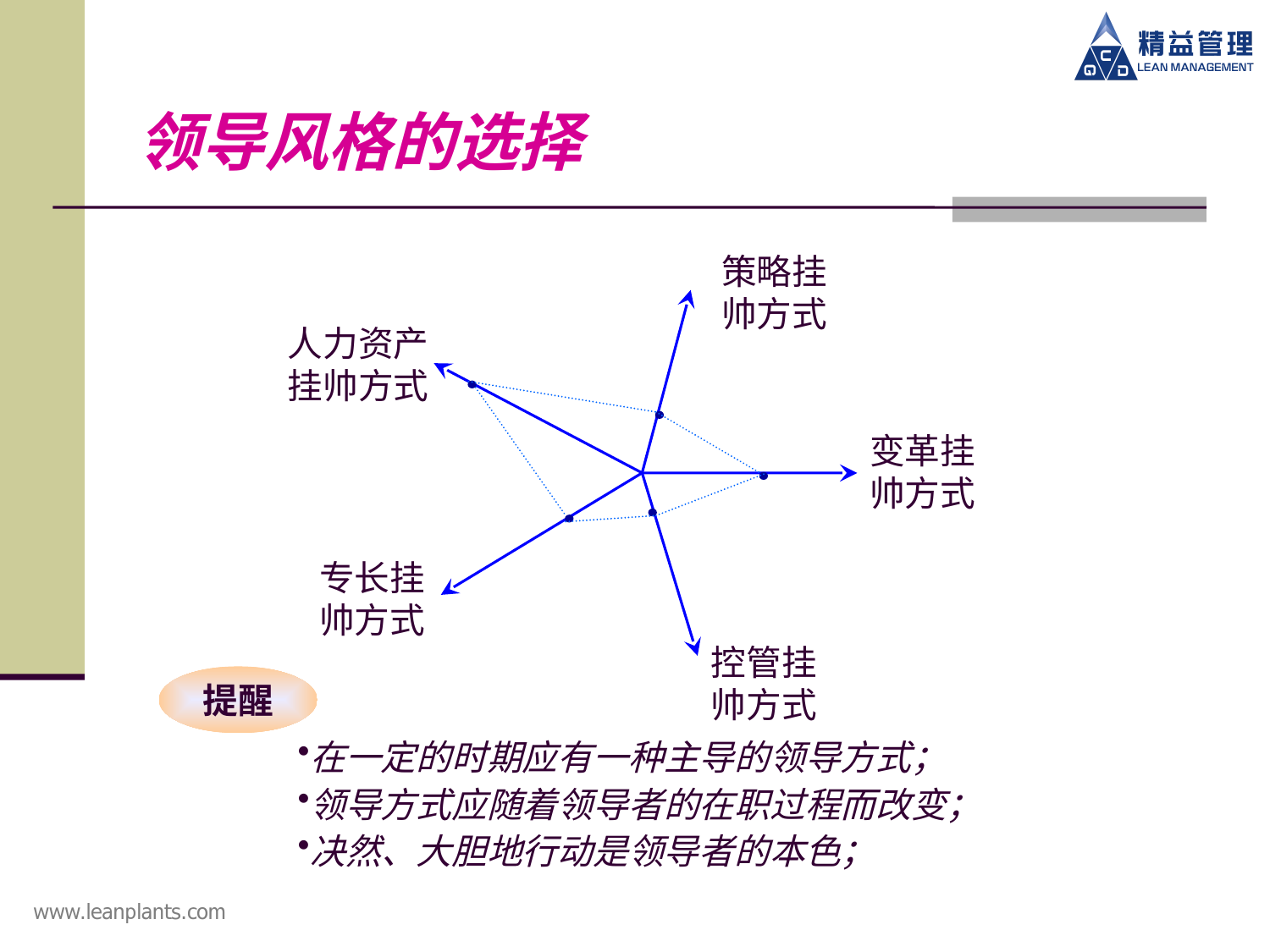

领导风格的选择
策略挂帅方式

人力资产挂帅方式
变革挂帅方式
专长挂帅方式
控管挂帅方式
提醒
在一定的时期应有一种主导的领导方式；
领导方式应随着领导者的在职过程而改变；
决然、大胆地行动是领导者的本色；
65